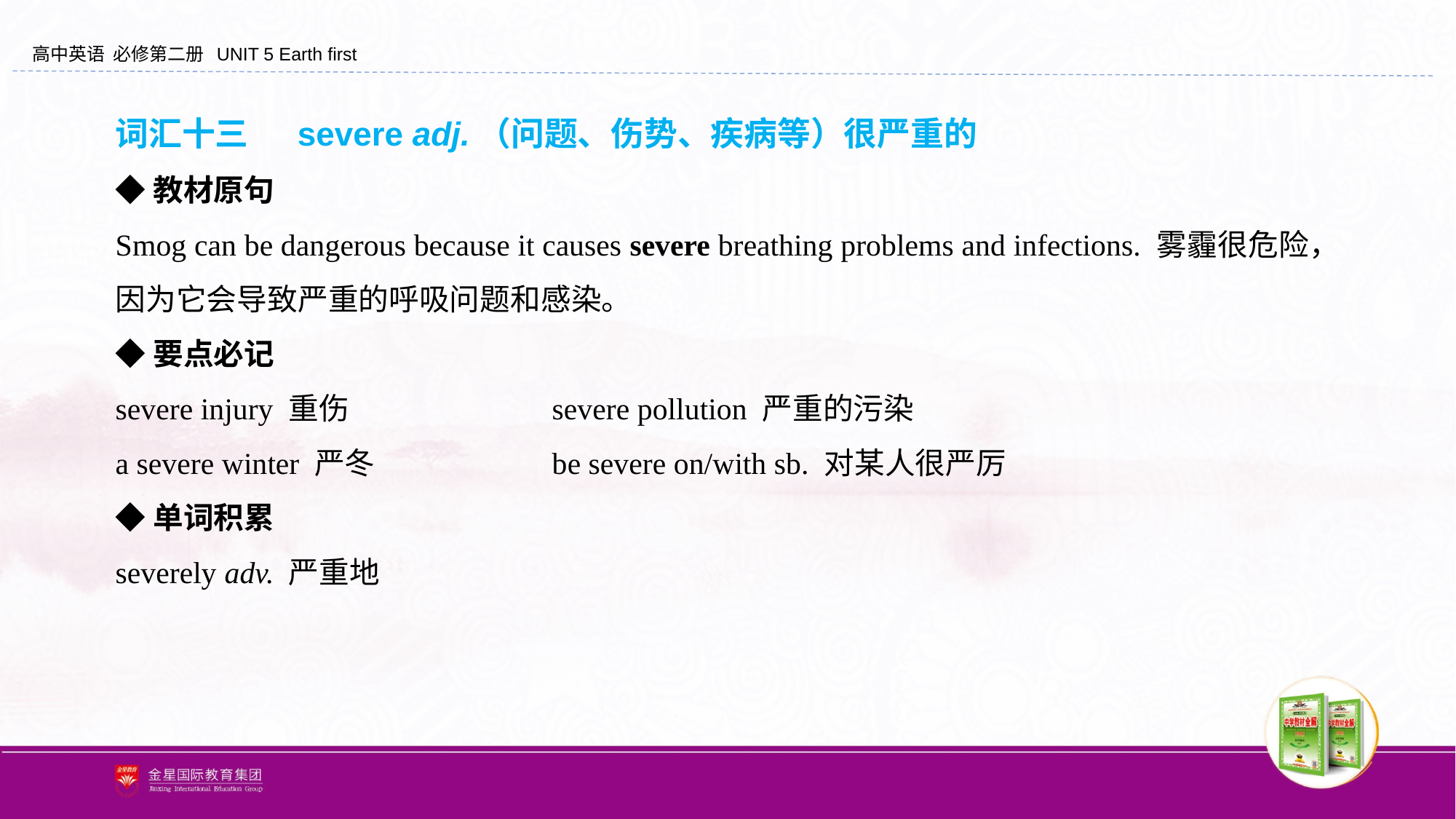

词汇十三 　severe adj.（问题、伤势、疾病等）很严重的
◆教材原句
Smog can be dangerous because it causes severe breathing problems and infections. 雾霾很危险，因为它会导致严重的呼吸问题和感染。
◆要点必记
severe injury 重伤		severe pollution 严重的污染
a severe winter 严冬		be severe on/with sb. 对某人很严厉
◆单词积累
severely adv. 严重地